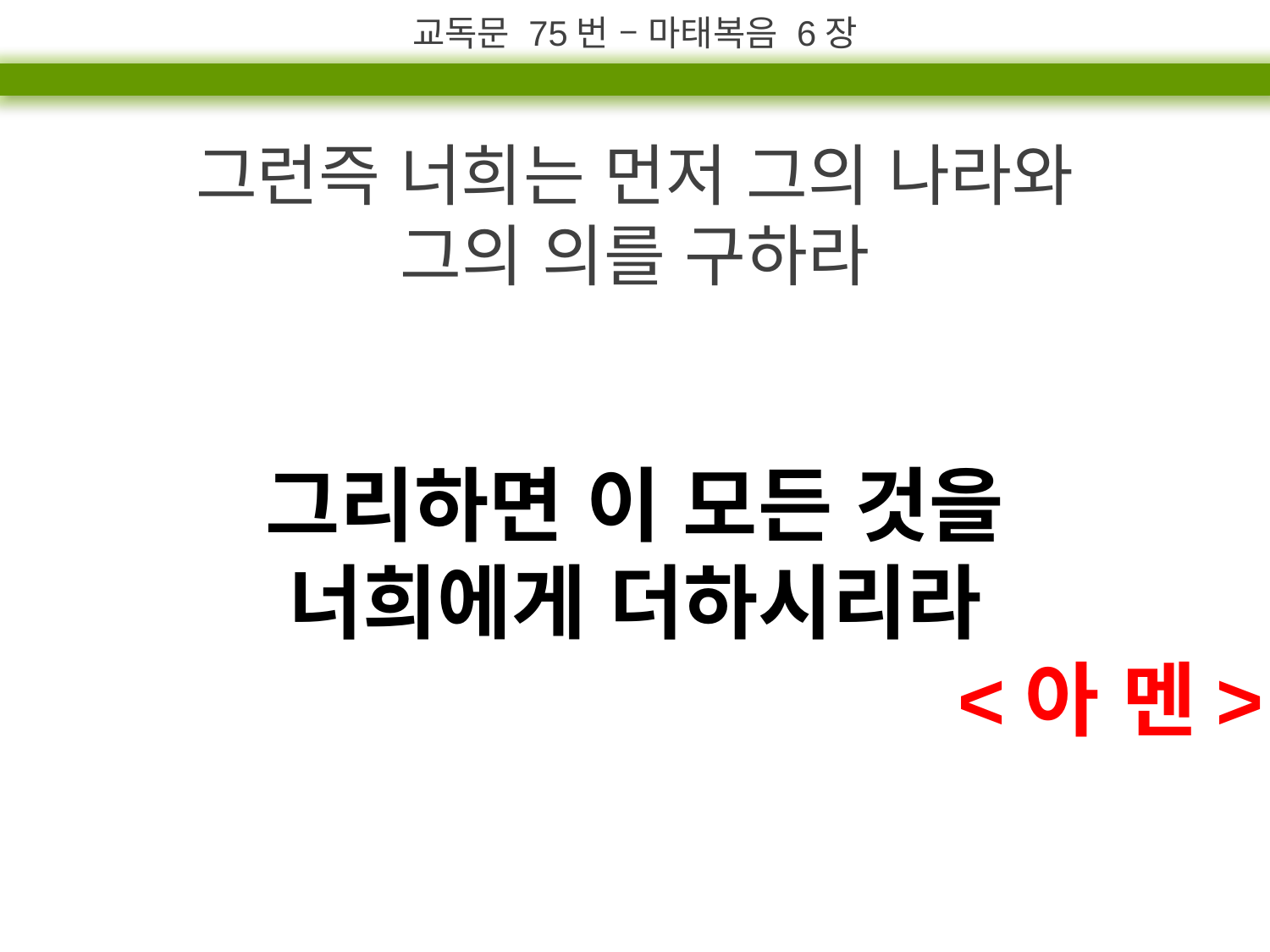

교독문 75번 – 마태복음 6장

그런즉 너희는 먼저 그의 나라와
그의 의를 구하라
그리하면 이 모든 것을
너희에게 더하시리라
<아 멘>